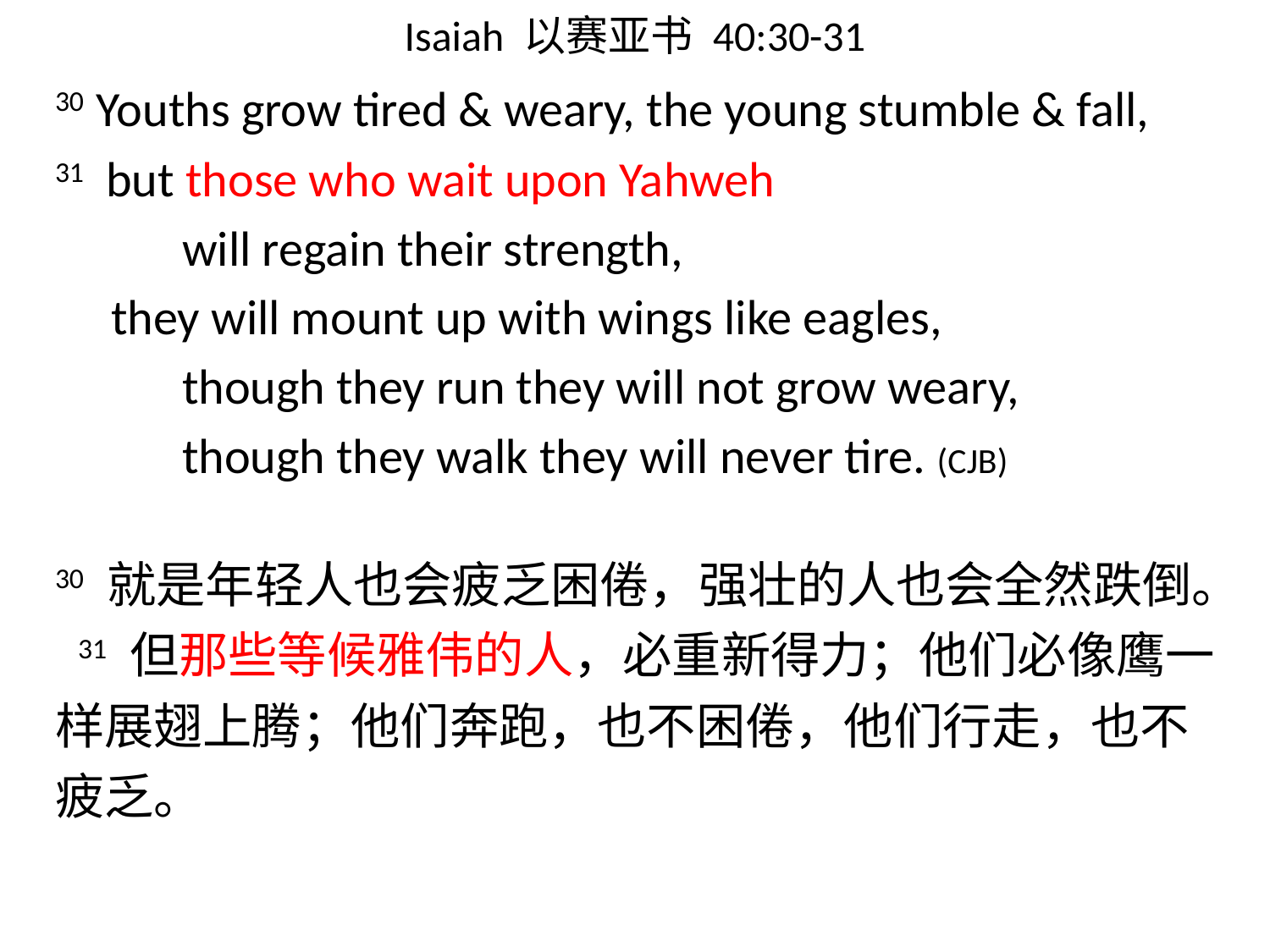

# Isaiah 以赛亚书 40:30-31
30 Youths grow tired & weary, the young stumble & fall,
31  but those who wait upon Yahweh
	will regain their strength,
     they will mount up with wings like eagles,
	though they run they will not grow weary,
	though they walk they will never tire. (CJB)

30 就是年轻人也会疲乏困倦，强壮的人也会全然跌倒。 31 但那些等候雅伟的人，必重新得力；他们必像鹰一样展翅上腾；他们奔跑，也不困倦，他们行走，也不疲乏。